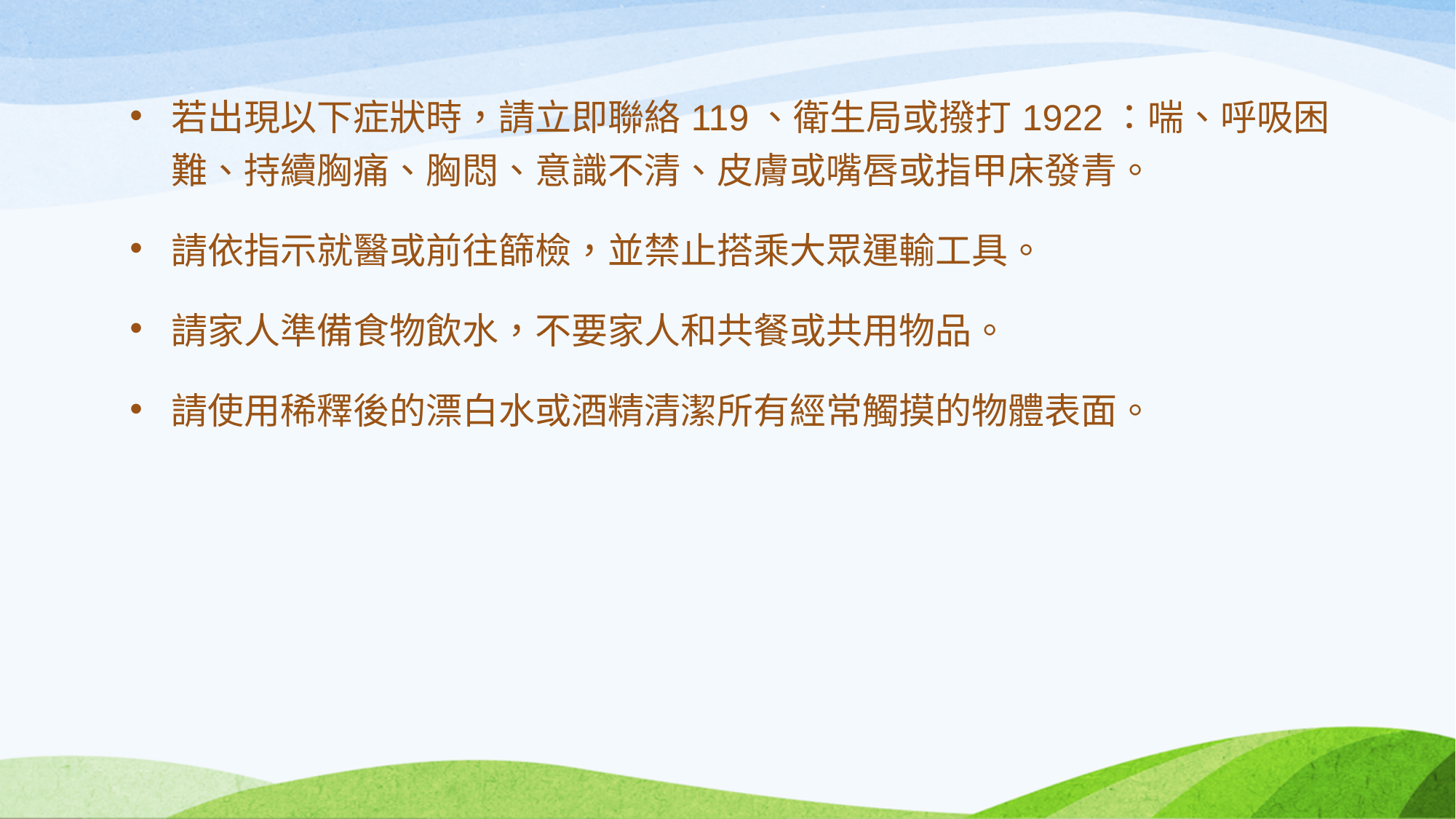

若出現以下症狀時，請立即聯絡119、衛生局或撥打1922：喘、呼吸困難、持續胸痛、胸悶、意識不清、皮膚或嘴唇或指甲床發青。
請依指示就醫或前往篩檢，並禁止搭乘大眾運輸工具。
請家人準備食物飲水，不要家人和共餐或共用物品。
請使用稀釋後的漂白水或酒精清潔所有經常觸摸的物體表面。